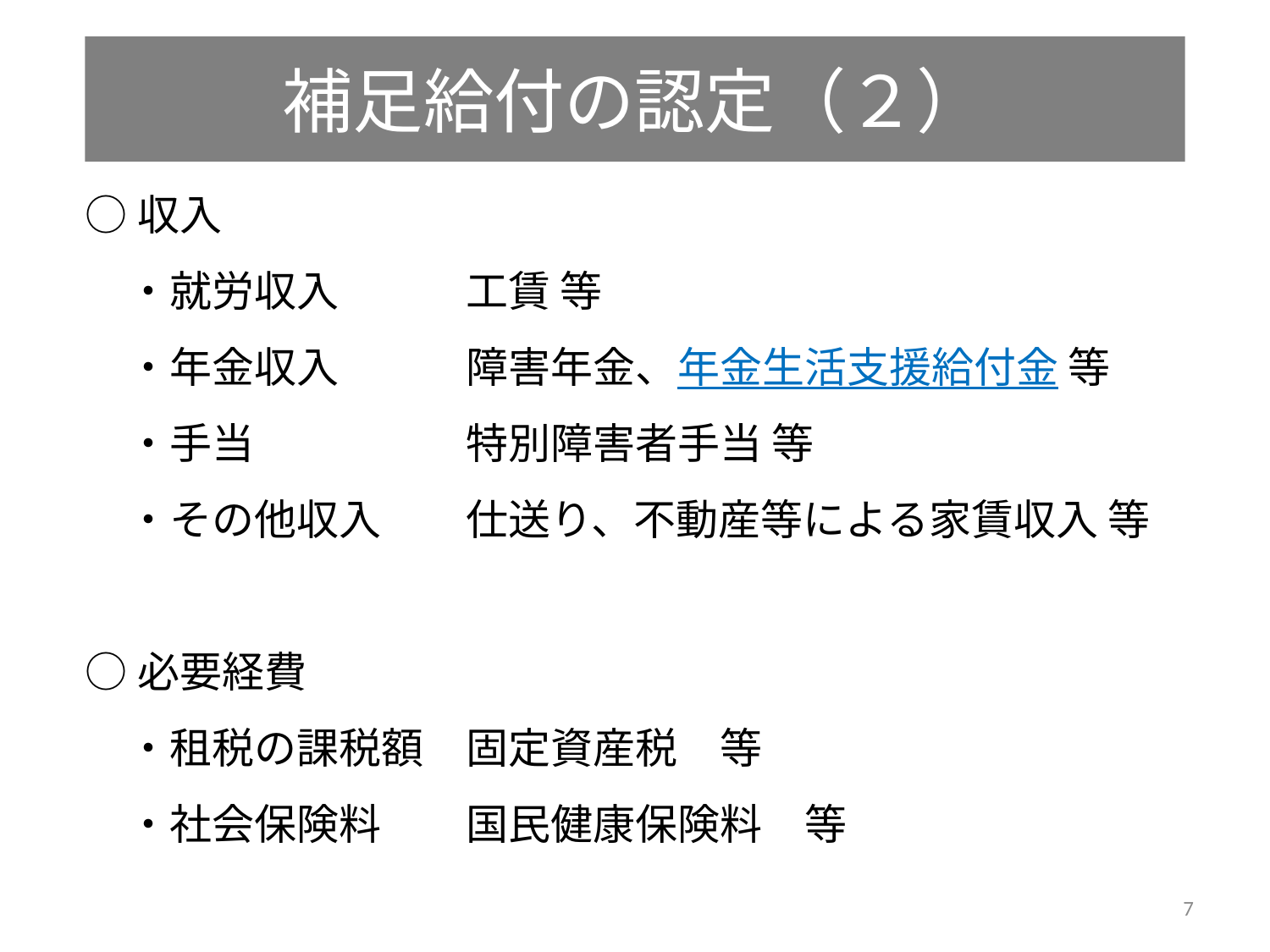

# 補足給付の認定（２）
○収入
　・就労収入　　　工賃 等
　・年金収入　　　障害年金、年金生活支援給付金 等
　・手当　　　　　特別障害者手当 等
　・その他収入　　仕送り、不動産等による家賃収入 等

○必要経費
　・租税の課税額　固定資産税　等
　・社会保険料　　国民健康保険料　等
7